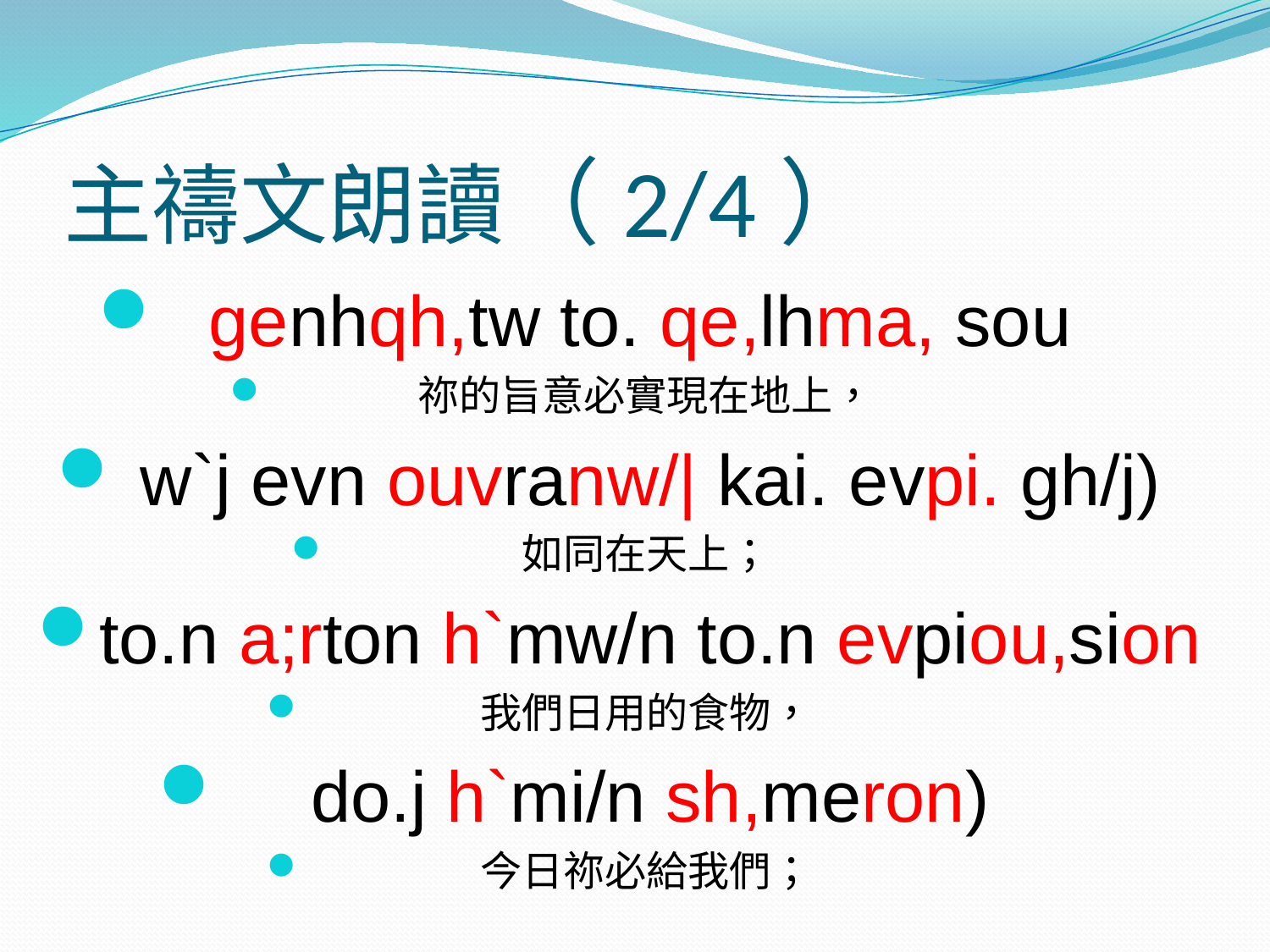

# 主禱文朗讀（2/4）
genhqh,tw to. qe,lhma, sou
祢的旨意必實現在地上，
w`j evn ouvranw/| kai. evpi. gh/j)
如同在天上；
to.n a;rton h`mw/n to.n evpiou,sion
我們日用的食物，
do.j h`mi/n sh,meron)
今日祢必給我們；